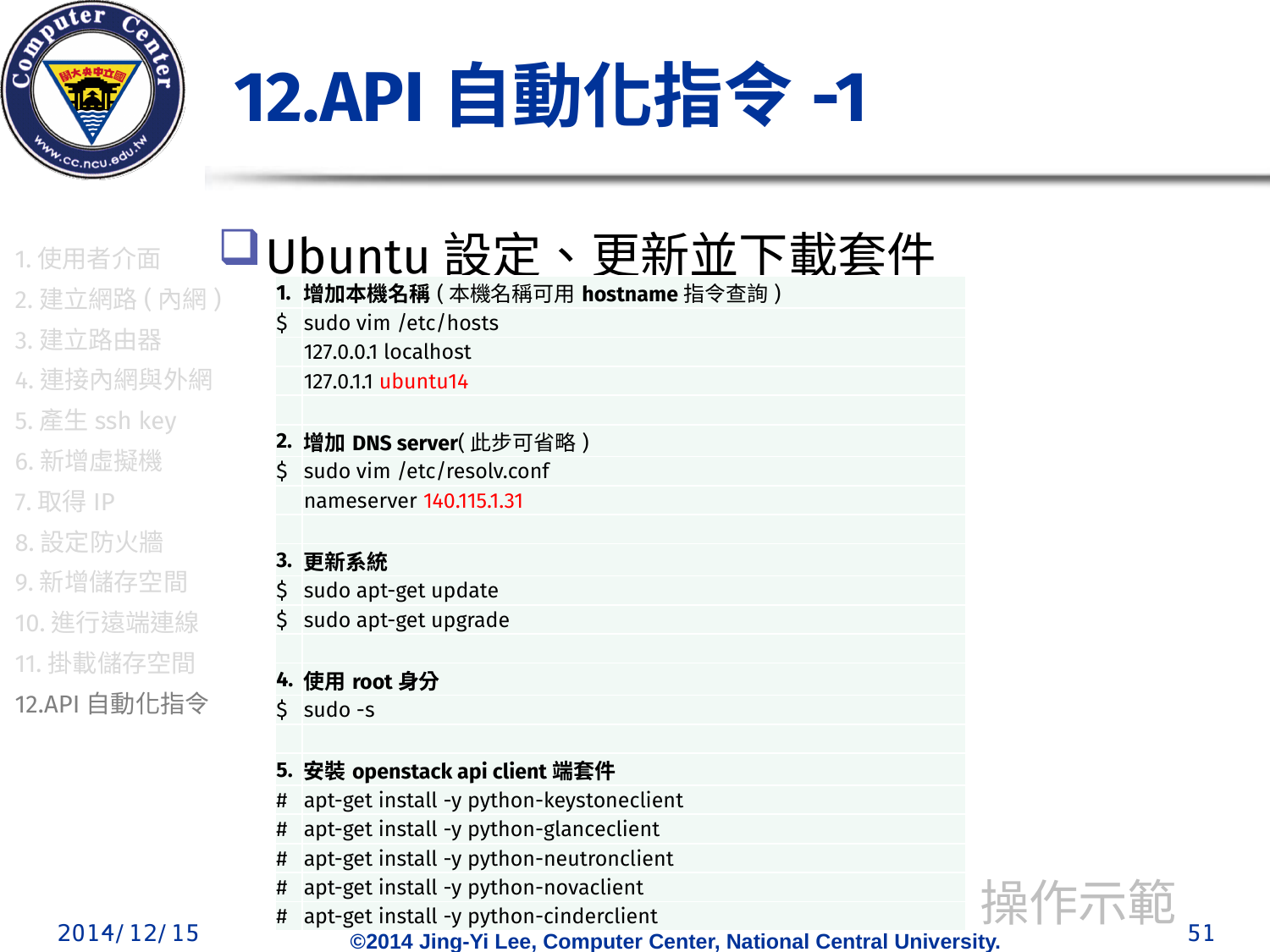

# 12.API自動化指令-1
Ubuntu設定、更新並下載套件

						操作示範

1.使用者介面
2.建立網路(內網)
3.建立路由器
4.連接內網與外網
5.產生ssh key
6.新增虛擬機
7.取得IP
8.設定防火牆
9.新增儲存空間
10.進行遠端連線
11.掛載儲存空間
12.API自動化指令
| 1. | 增加本機名稱(本機名稱可用hostname指令查詢) |
| --- | --- |
| $ | sudo vim /etc/hosts |
|  | 127.0.0.1 localhost |
|  | 127.0.1.1 ubuntu14 |
|  |  |
| 2. | 增加DNS server(此步可省略) |
| $ | sudo vim /etc/resolv.conf |
|  | nameserver 140.115.1.31 |
|  |  |
| 3. | 更新系統 |
| $ | sudo apt-get update |
| $ | sudo apt-get upgrade |
|  |  |
| 4. | 使用root身分 |
| $ | sudo -s |
|  |  |
| 5. | 安裝openstack api client端套件 |
| # | apt-get install -y python-keystoneclient |
| # | apt-get install -y python-glanceclient |
| # | apt-get install -y python-neutronclient |
| # | apt-get install -y python-novaclient |
| # | apt-get install -y python-cinderclient |
2014/12/15
51